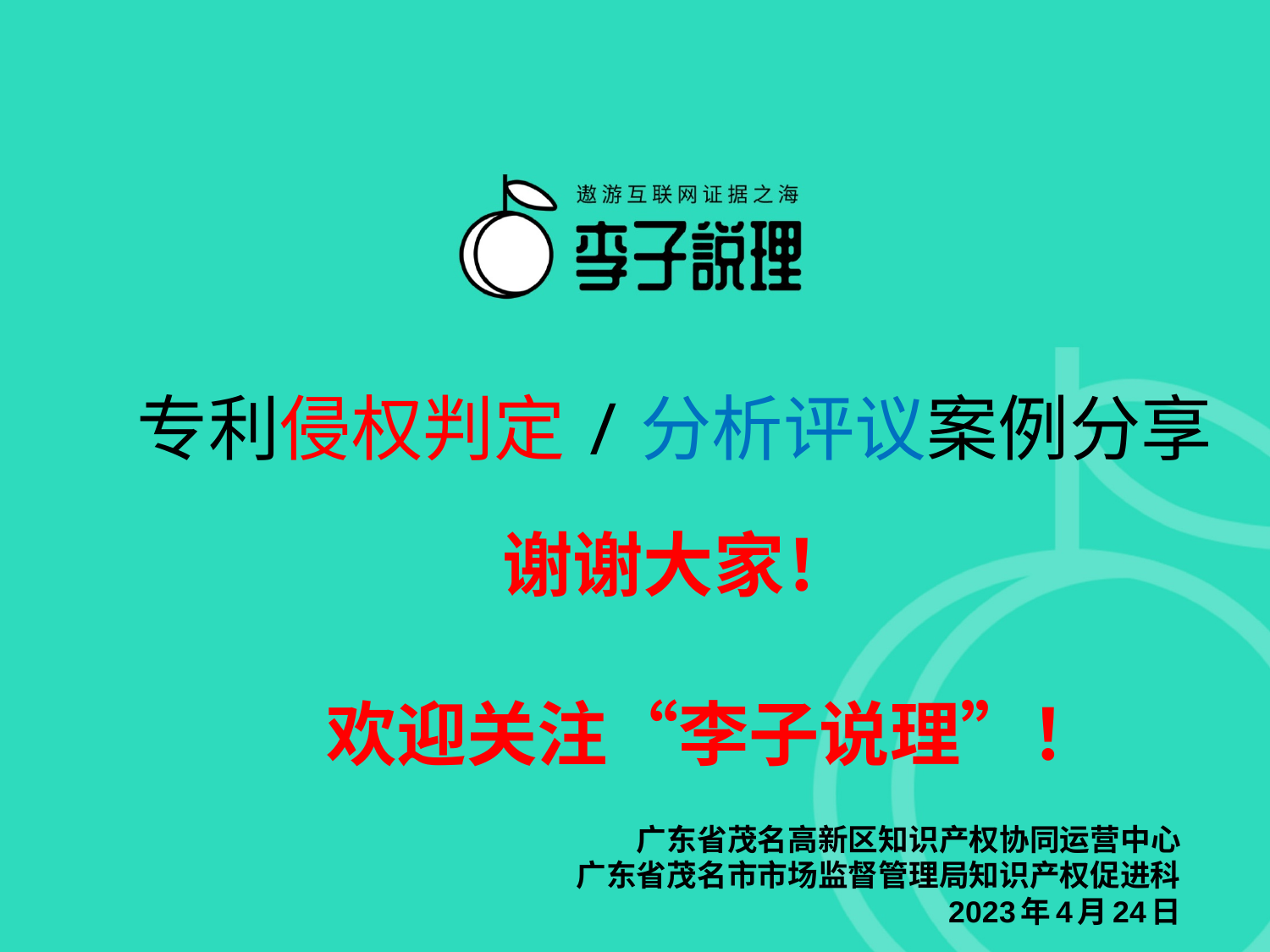

# 专利侵权判定/分析评议案例分享

谢谢大家！

欢迎关注“李子说理”！

广东省茂名高新区知识产权协同运营中心
广东省茂名市市场监督管理局知识产权促进科
 2023年4月24日